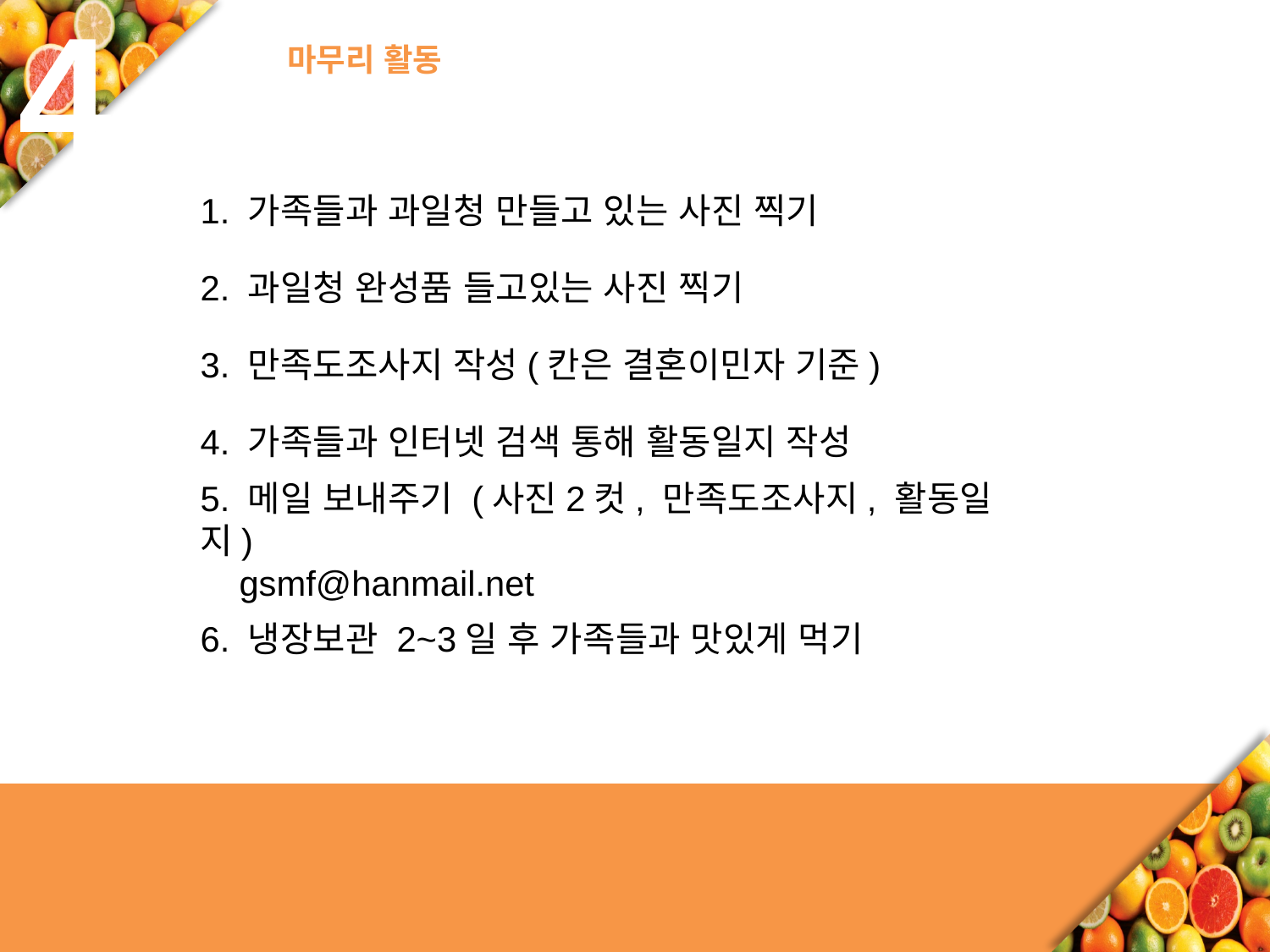

4

마무리 활동
1. 가족들과 과일청 만들고 있는 사진 찍기
2. 과일청 완성품 들고있는 사진 찍기
3. 만족도조사지 작성(칸은 결혼이민자 기준)
4. 가족들과 인터넷 검색 통해 활동일지 작성
5. 메일 보내주기 (사진2컷, 만족도조사지, 활동일지)
    gsmf@hanmail.net
6. 냉장보관 2~3일 후 가족들과 맛있게 먹기

*냉장고 보관*